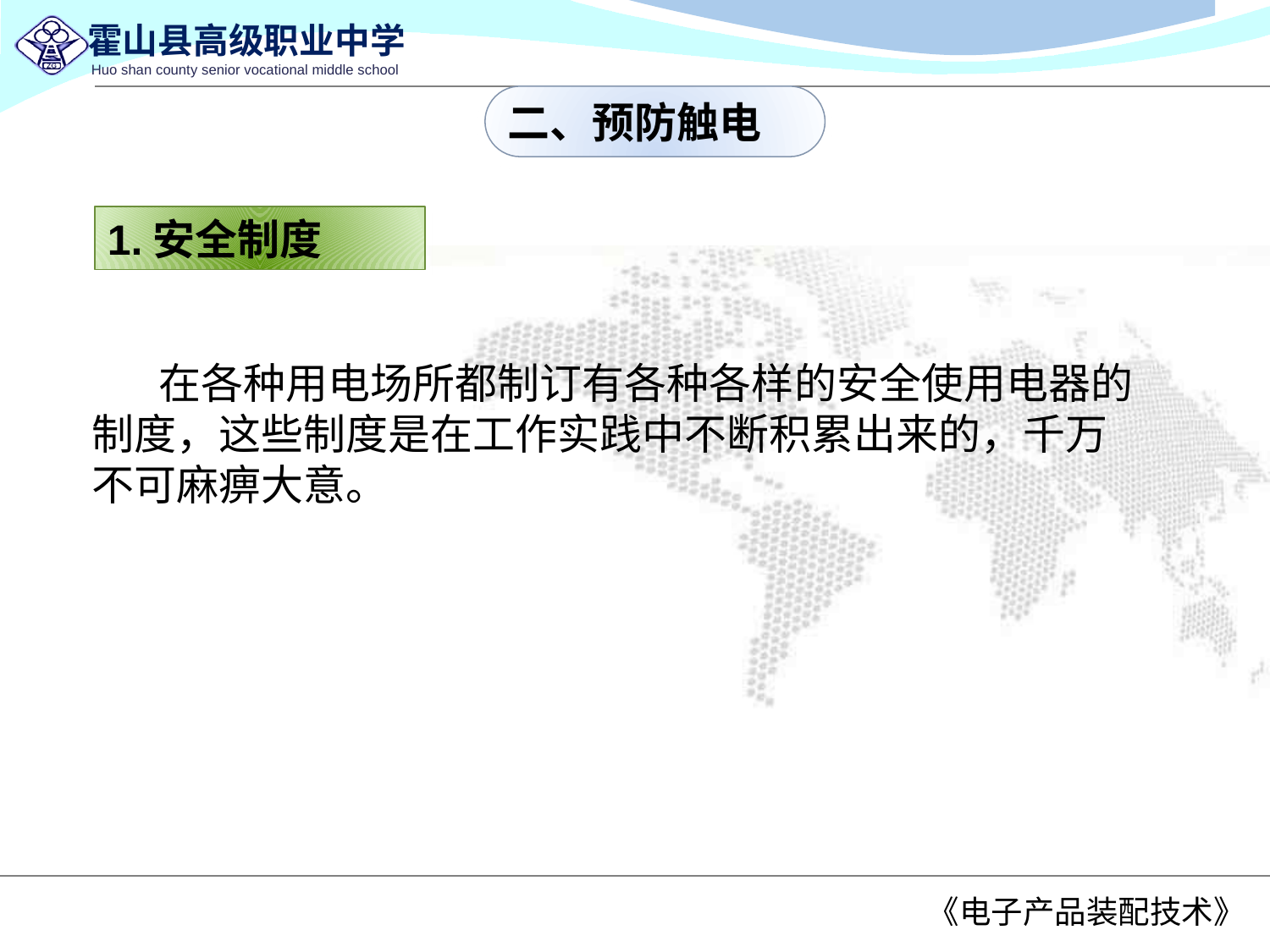

二、预防触电
1.安全制度
      在各种用电场所都制订有各种各样的安全使用电器的制度，这些制度是在工作实践中不断积累出来的，千万不可麻痹大意。